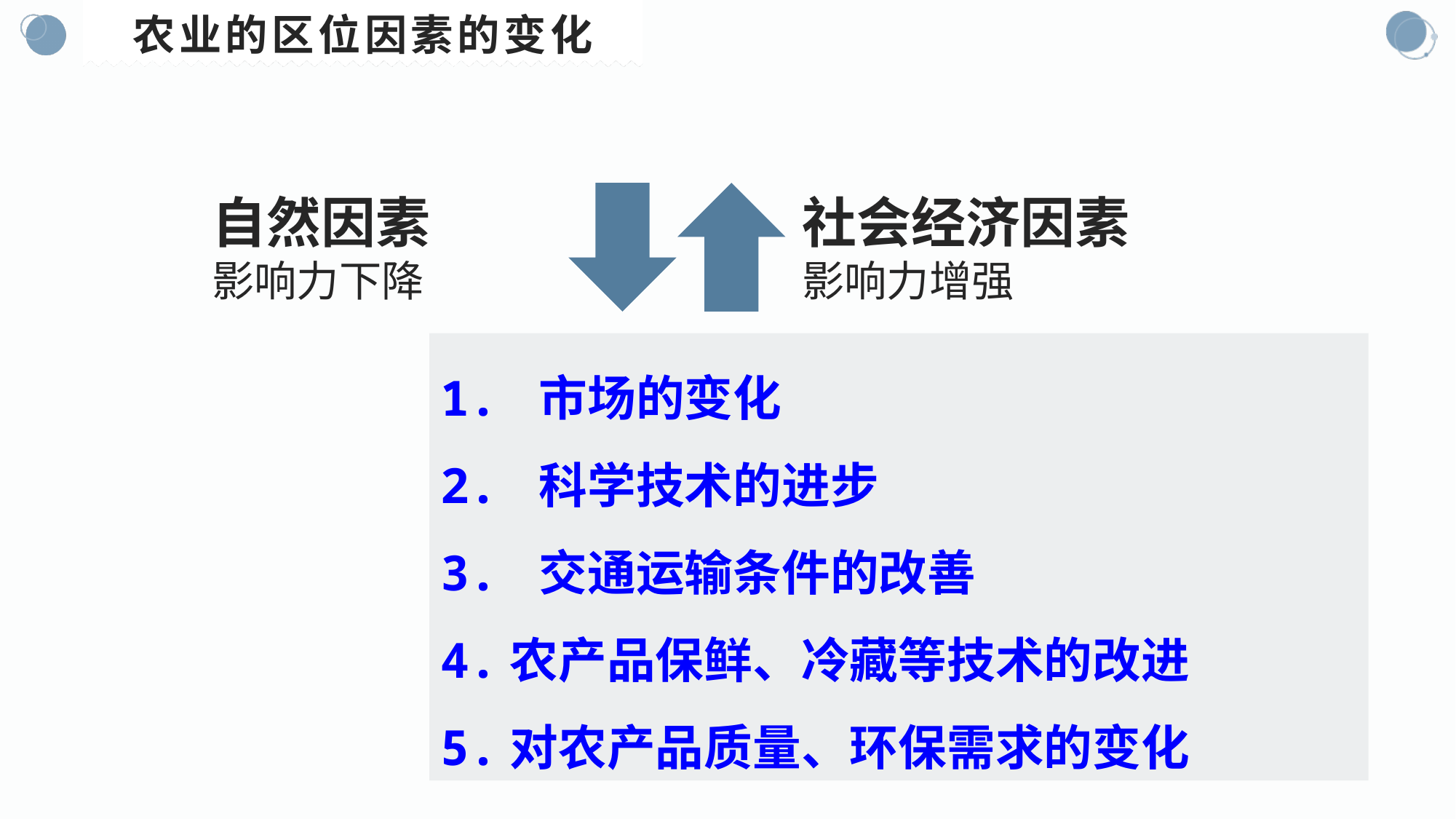

# 农业的区位因素的变化
自然因素
影响力下降

社会经济因素
影响力增强
1. 市场的变化
2. 科学技术的进步
3. 交通运输条件的改善
4.农产品保鲜、冷藏等技术的改进
5.对农产品质量、环保需求的变化